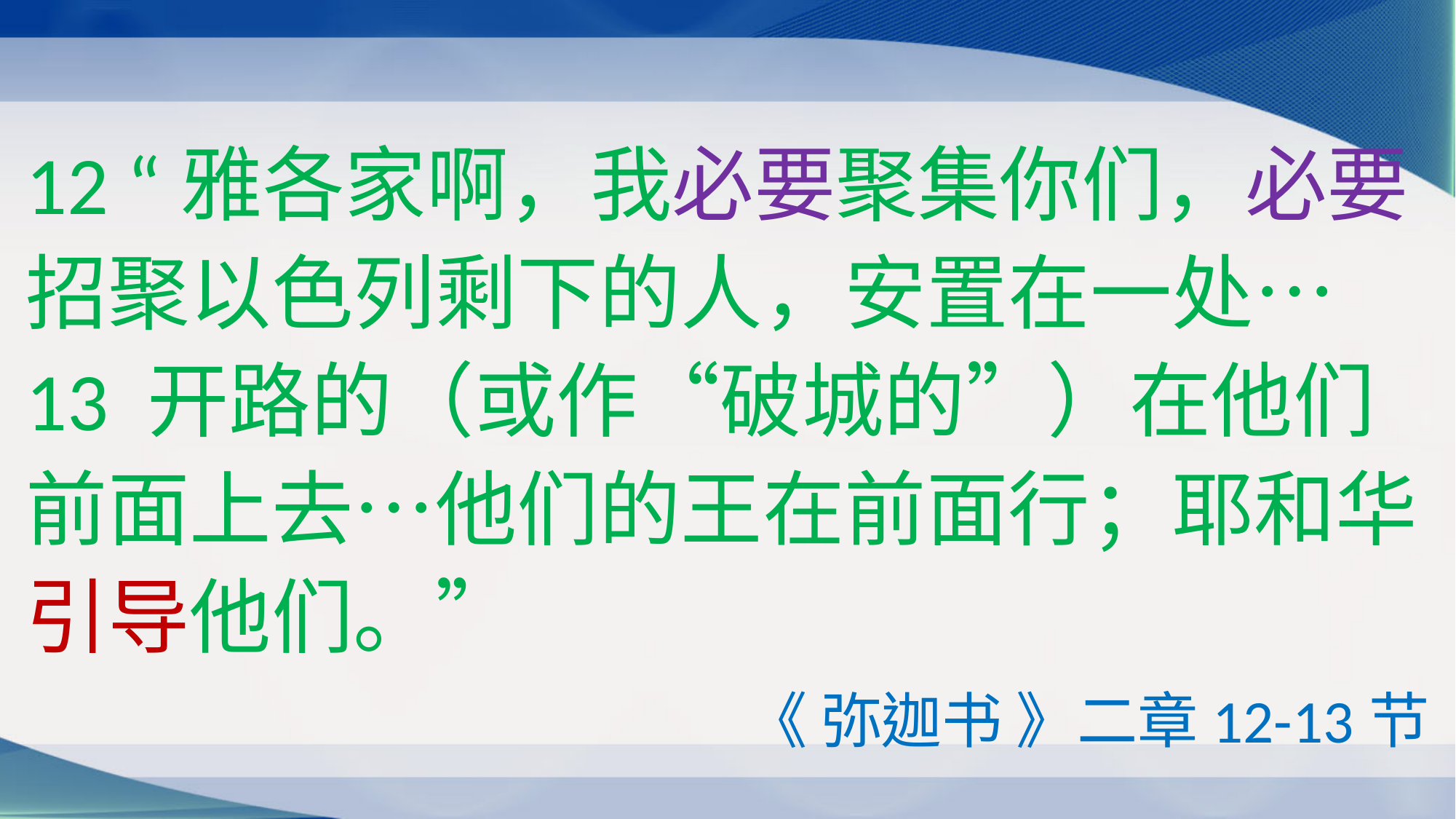

12 “雅各家啊，我必要聚集你们，必要招聚以色列剩下的人，安置在一处…13 开路的（或作“破城的”）在他们前面上去…他们的王在前面行；耶和华引导他们。”
《 弥迦书 》二章12-13节